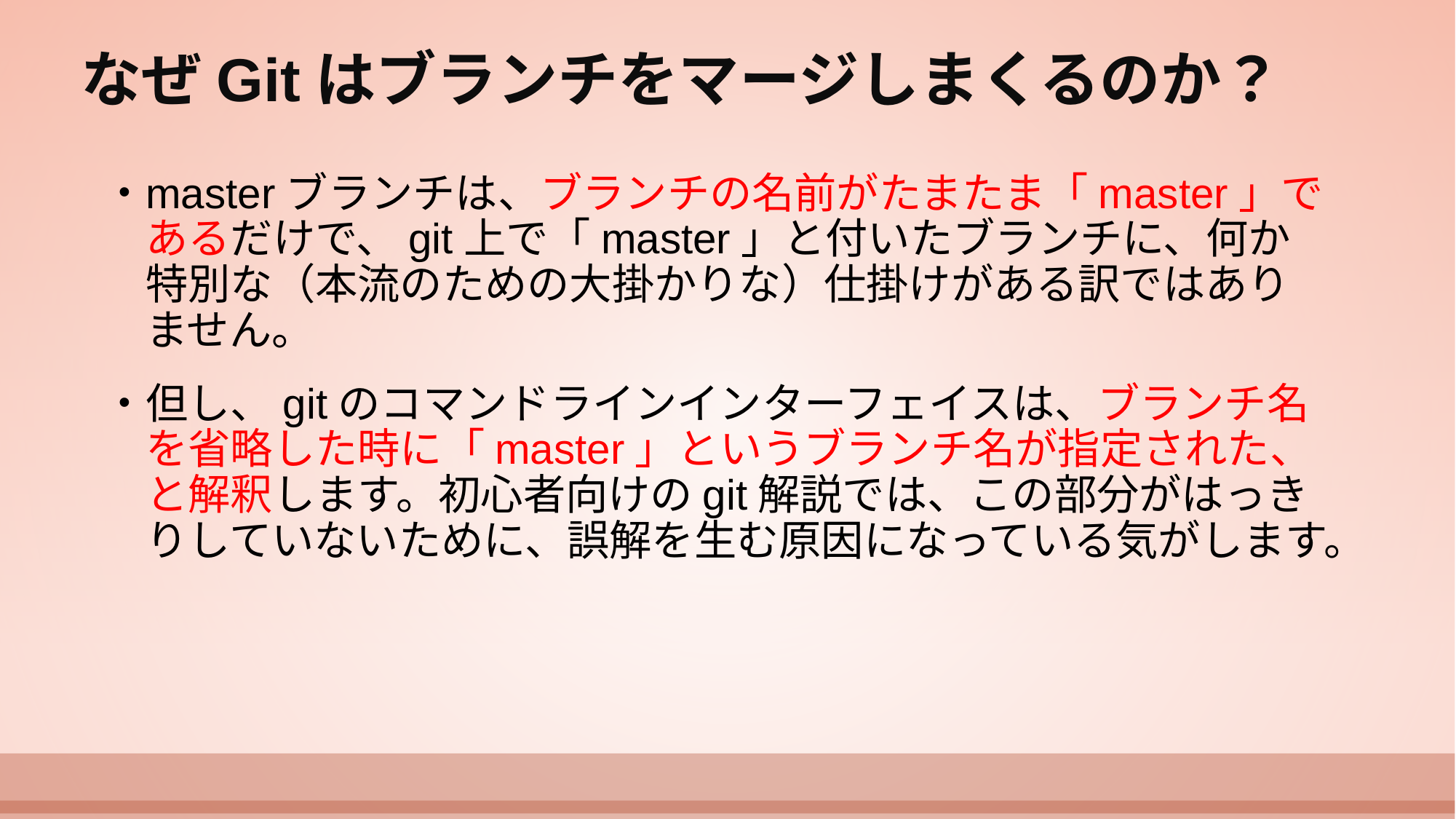

# なぜGitはブランチをマージしまくるのか？
masterブランチは、ブランチの名前がたまたま「master」であるだけで、git上で「master」と付いたブランチに、何か特別な（本流のための大掛かりな）仕掛けがある訳ではありません。
但し、gitのコマンドラインインターフェイスは、ブランチ名を省略した時に「master」というブランチ名が指定された、と解釈します。初心者向けのgit解説では、この部分がはっきりしていないために、誤解を生む原因になっている気がします。